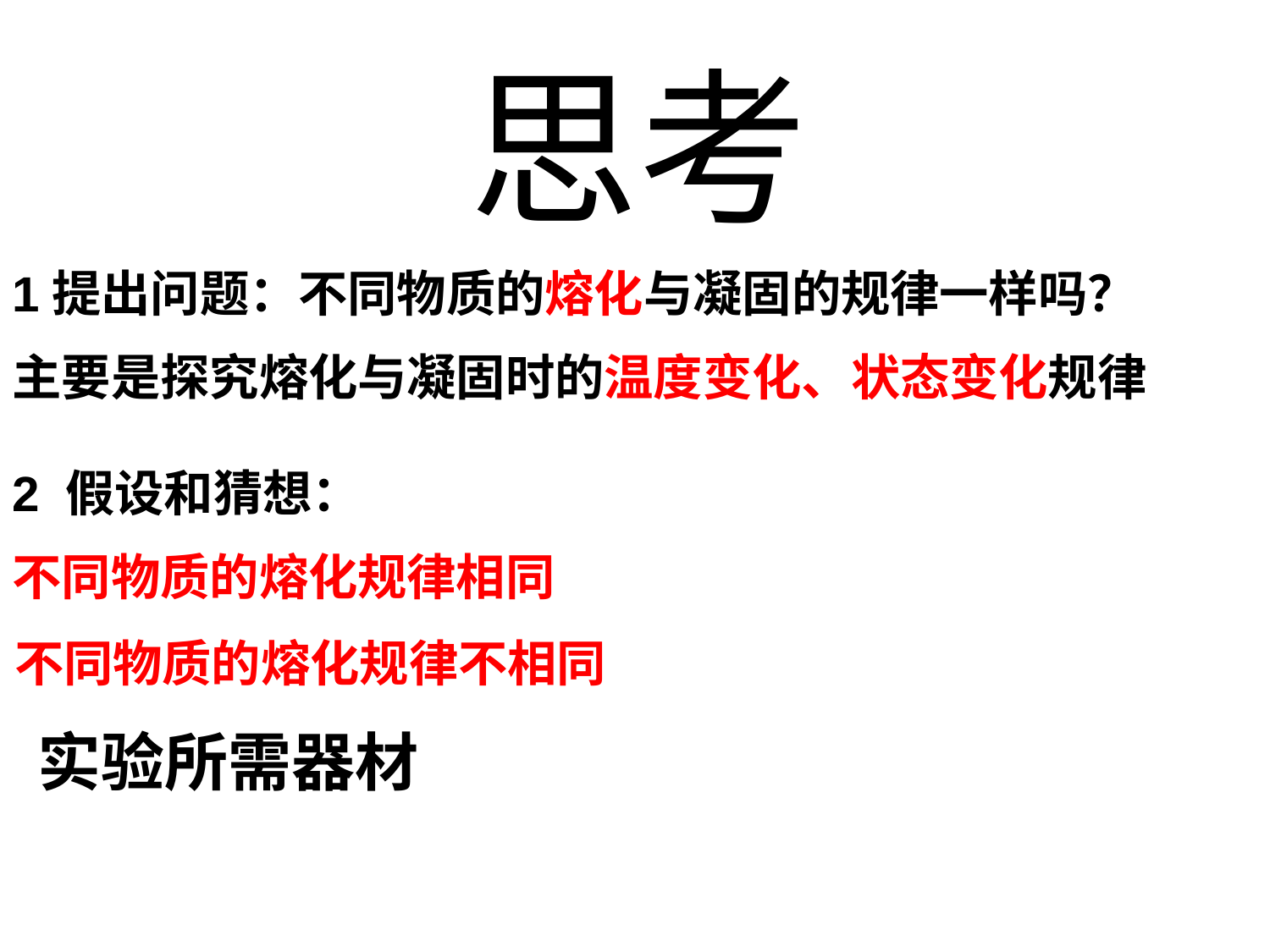

思考

1提出问题：不同物质的熔化与凝固的规律一样吗？
主要是探究熔化与凝固时的温度变化、状态变化规律
2 假设和猜想：
不同物质的熔化规律相同

不同物质的熔化规律不相同
实验所需器材